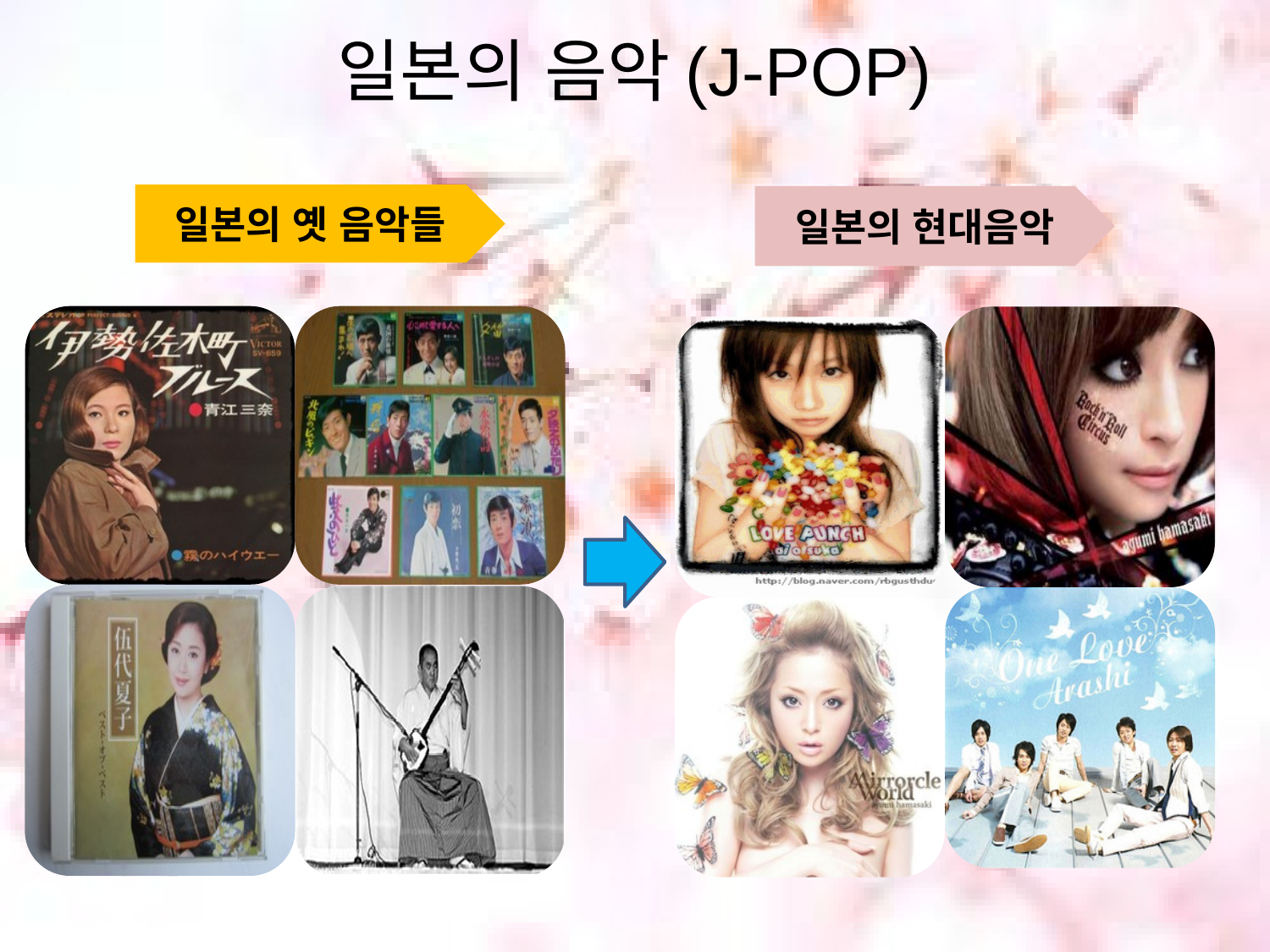

# 일본의 음악(J-POP)
일본의 옛 음악들
일본의 현대음악